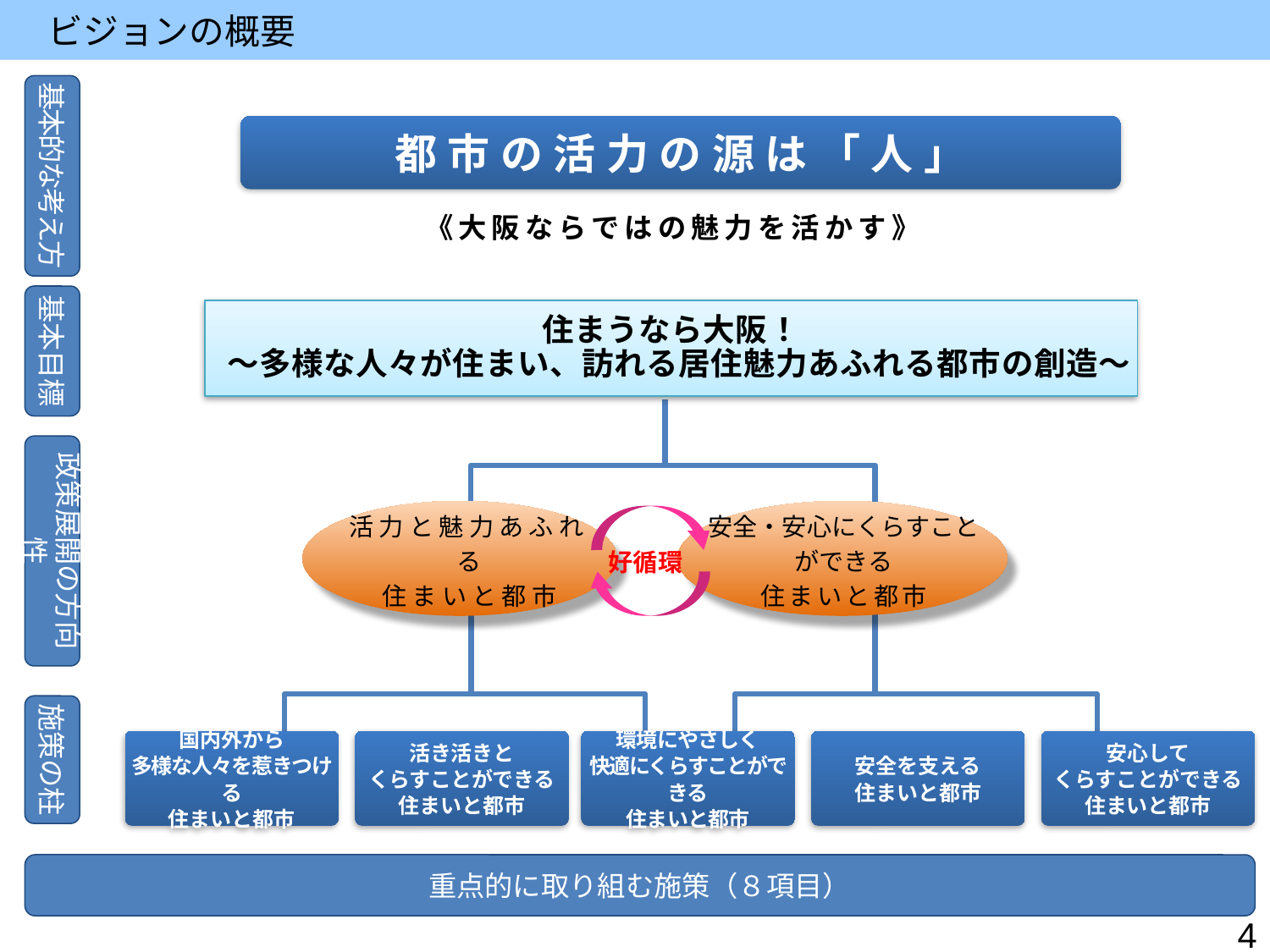

ビジョンの概要
基本的な考え方
都市の活力の源は「人」
《大阪ならではの魅力を活かす》
基本目標
住まうなら大阪！
 ～多様な人々が住まい、訪れる居住魅力あふれる都市の創造～
政策展開の方向性

活力と魅力あふれる
住まいと都市
安全・安心にくらすことができる
住まいと都市
好循環

施策の柱
国内外から
多様な人々を惹きつける
住まいと都市
活き活きと
くらすことができる
住まいと都市
環境にやさしく
快適にくらすことができる
住まいと都市
安全を支える
住まいと都市
安心して
くらすことができる
住まいと都市
重点的に取り組む施策（８項目）
4